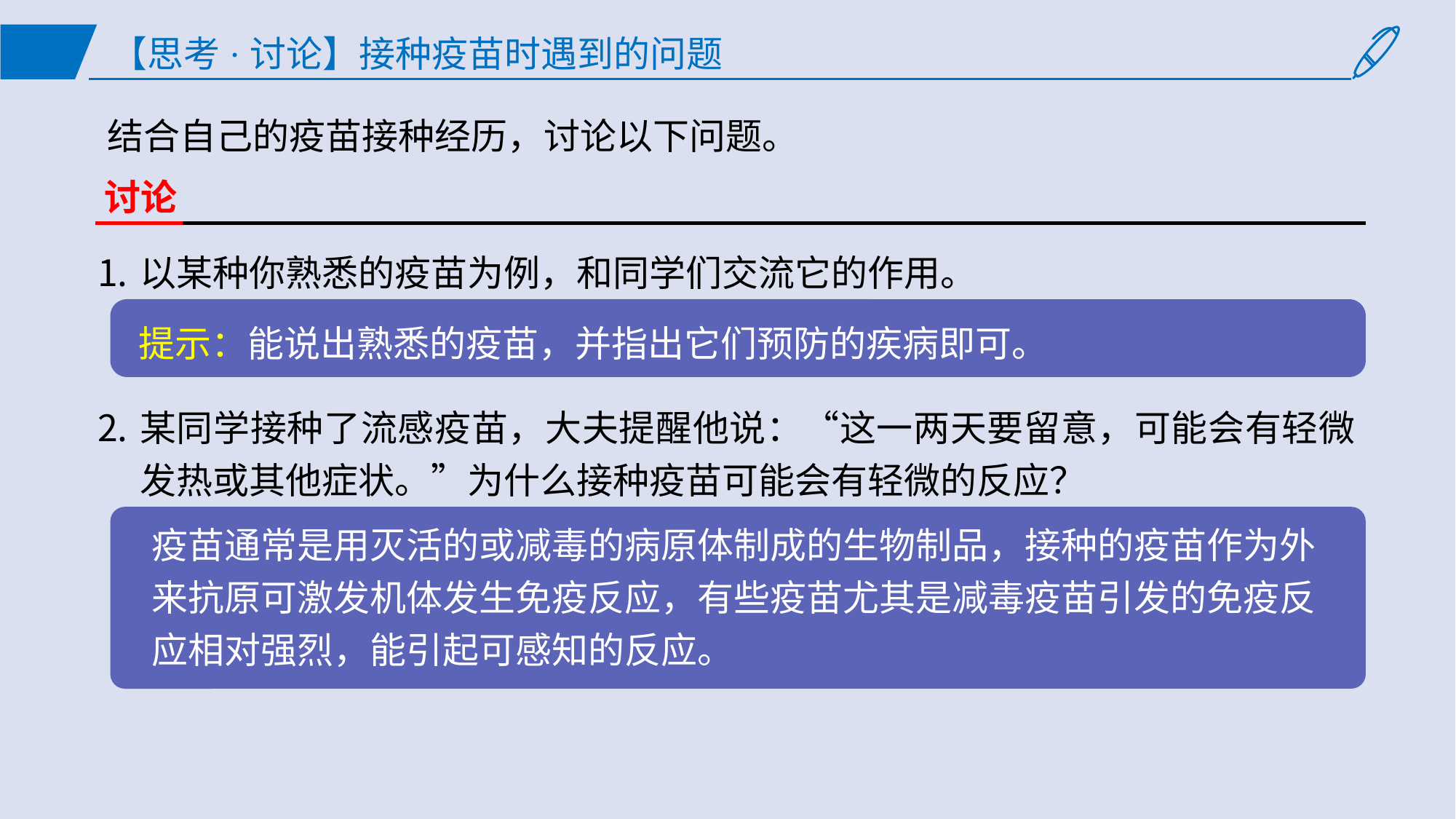

# 【思考·讨论】接种疫苗时遇到的问题
结合自己的疫苗接种经历，讨论以下问题。
讨论
以某种你熟悉的疫苗为例，和同学们交流它的作用。

提示：能说出熟悉的疫苗，并指出它们预防的疾病即可。
某同学接种了流感疫苗，大夫提醒他说：“这一两天要留意，可能会有轻微发热或其他症状。”为什么接种疫苗可能会有轻微的反应？

疫苗通常是用灭活的或减毒的病原体制成的生物制品，接种的疫苗作为外来抗原可激发机体发生免疫反应，有些疫苗尤其是减毒疫苗引发的免疫反应相对强烈，能引起可感知的反应。